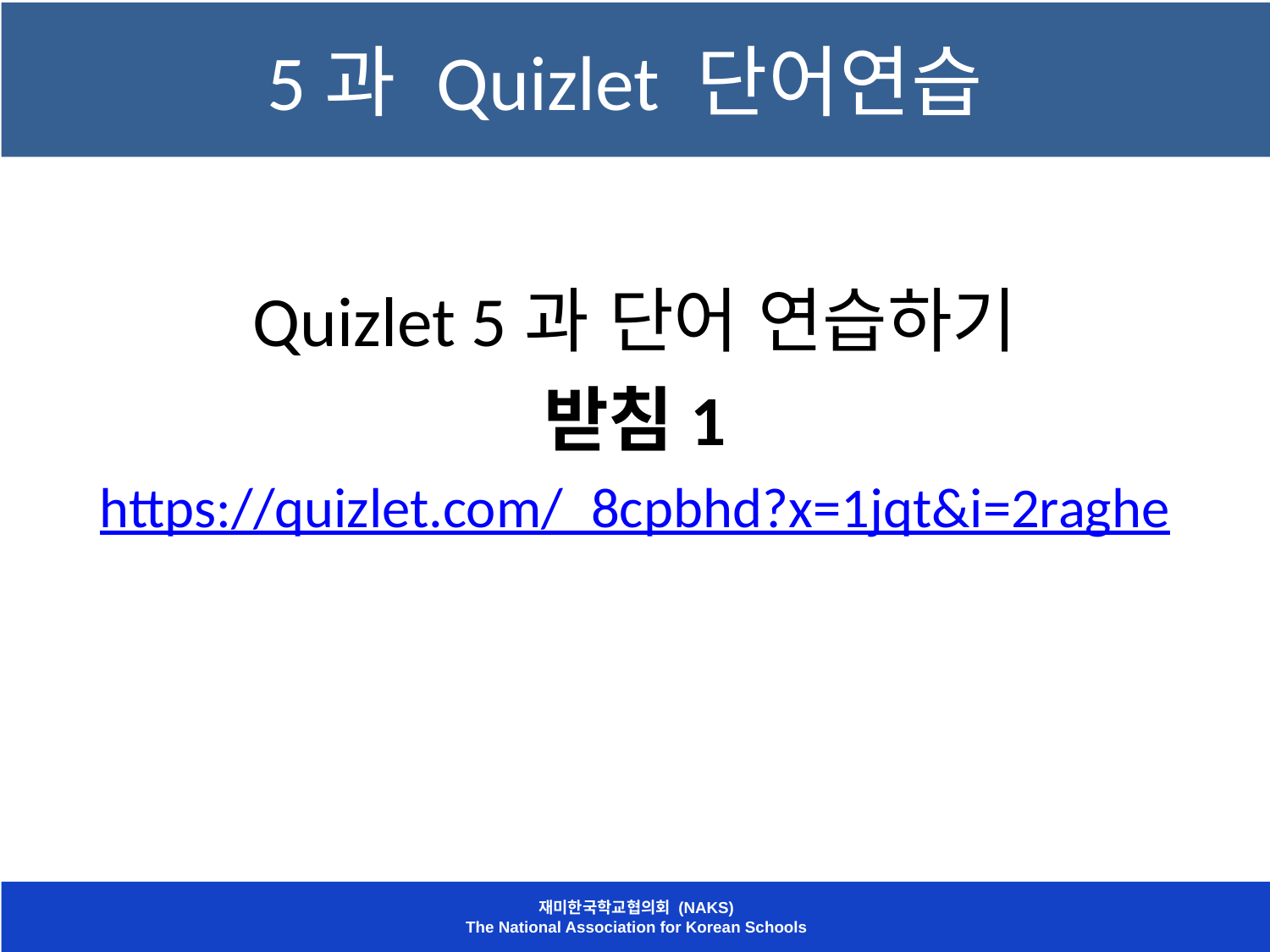

# 5과 Quizlet 단어연습

Quizlet 5과 단어 연습하기
받침1
https://quizlet.com/_8cpbhd?x=1jqt&i=2raghe
재미한국학교협의회 (NAKS)
The National Association for Korean Schools